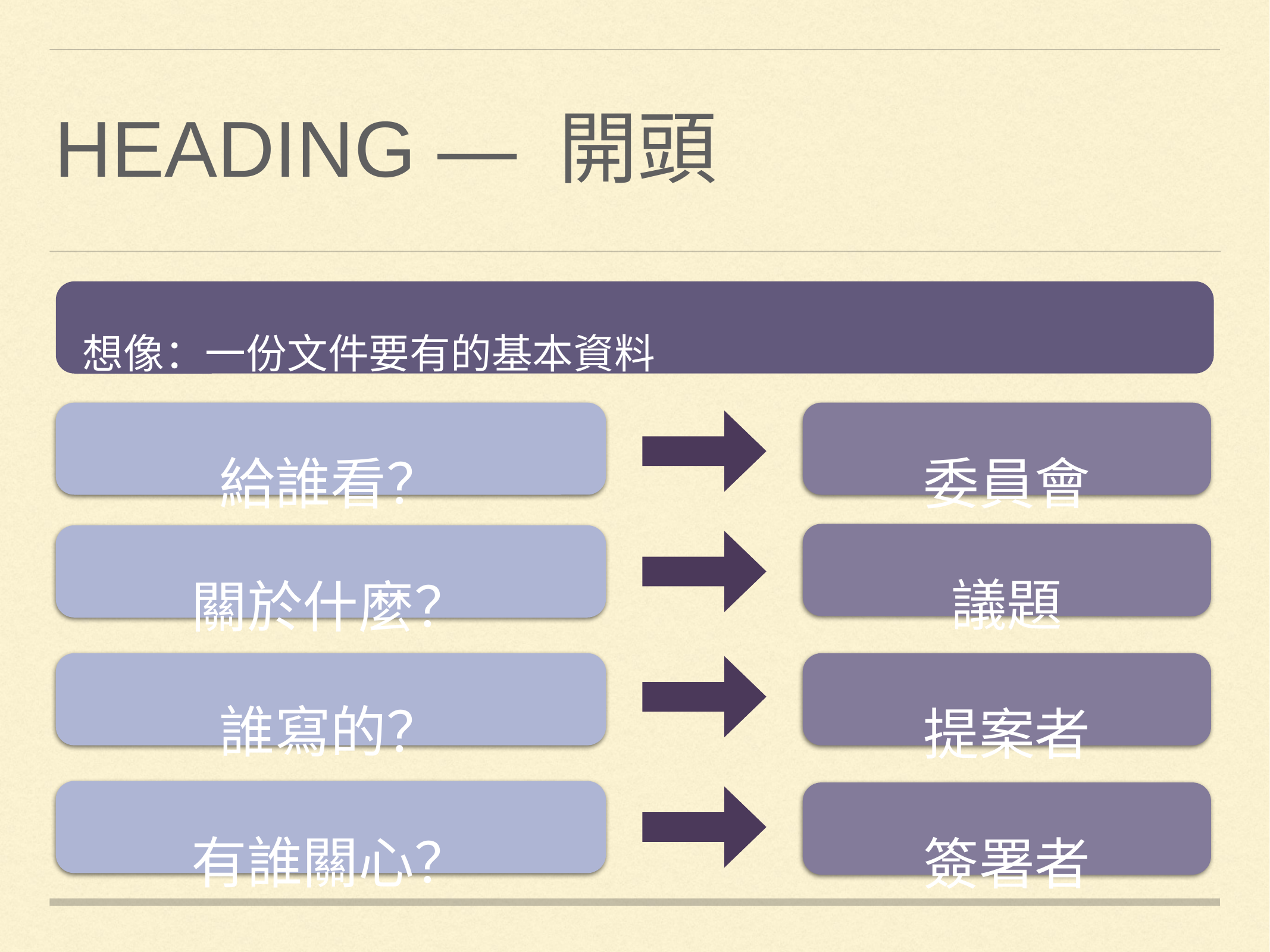

# Heading — 開頭

想像：一份文件要有的基本資料

給誰看？

委員會

關於什麼？

議題

誰寫的？
提案者

有誰關心？

簽署者